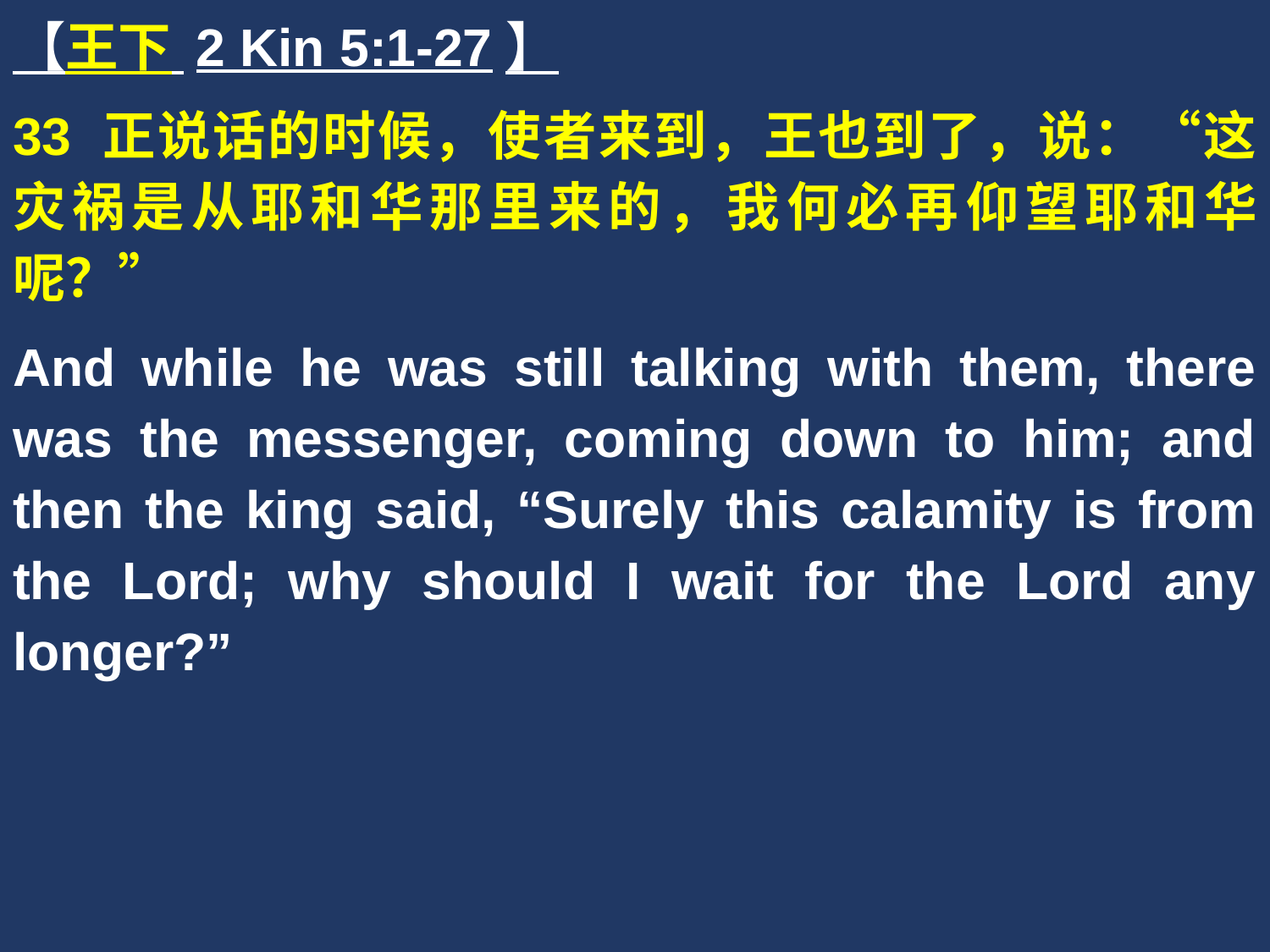

【王下 2 Kin 5:1-27】
33 正说话的时候，使者来到，王也到了，说：“这灾祸是从耶和华那里来的，我何必再仰望耶和华呢？”
And while he was still talking with them, there was the messenger, coming down to him; and then the king said, “Surely this calamity is from the Lord; why should I wait for the Lord any longer?”